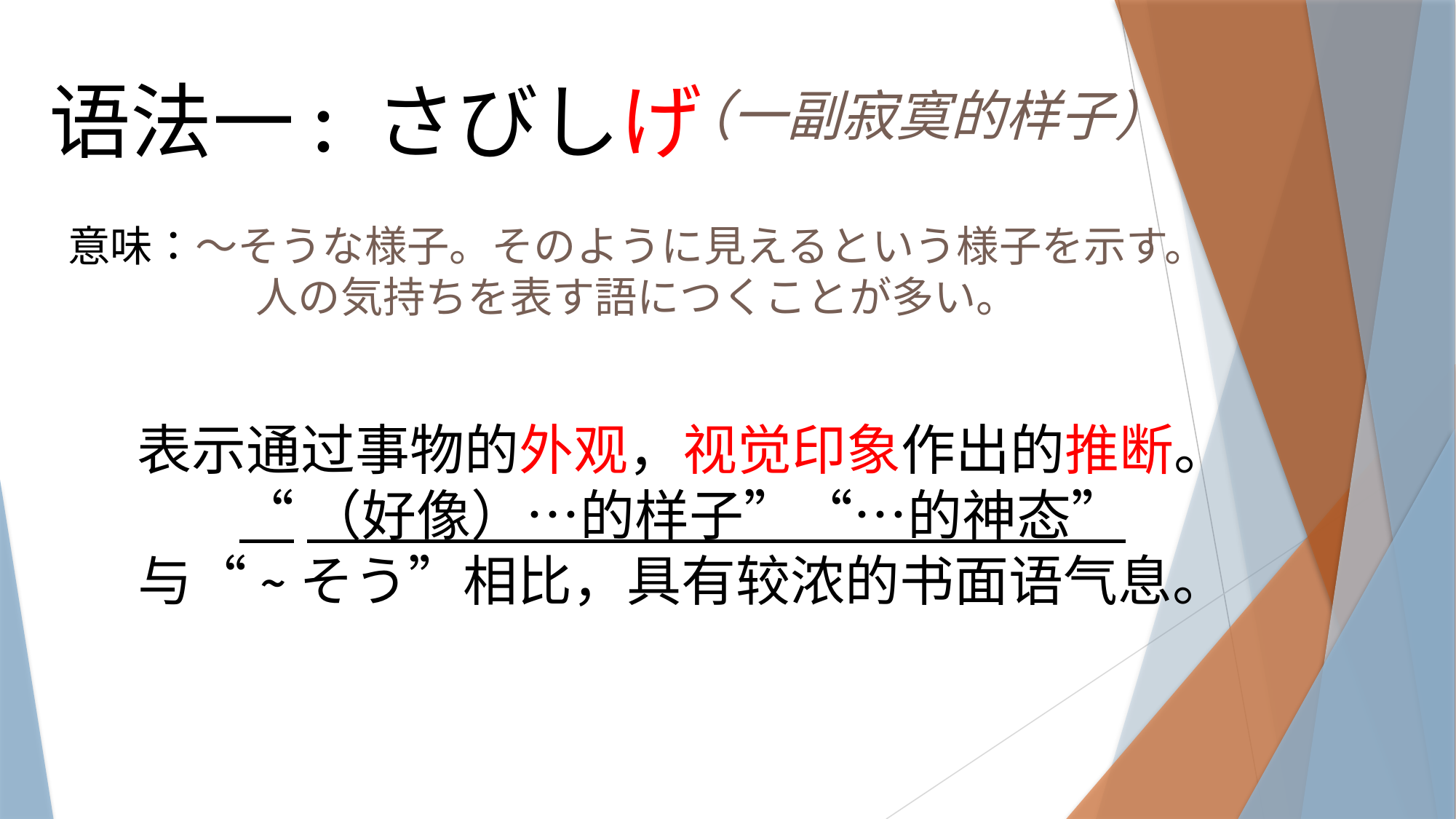

语法一: さびしげ
（一副寂寞的样子）
意味：～そうな様子。そのように見えるという様子を示す。
人の気持ちを表す語につくことが多い。
表示通过事物的外观，视觉印象作出的推断。
“（好像）…的样子”“…的神态”
与“~そう”相比，具有较浓的书面语气息。